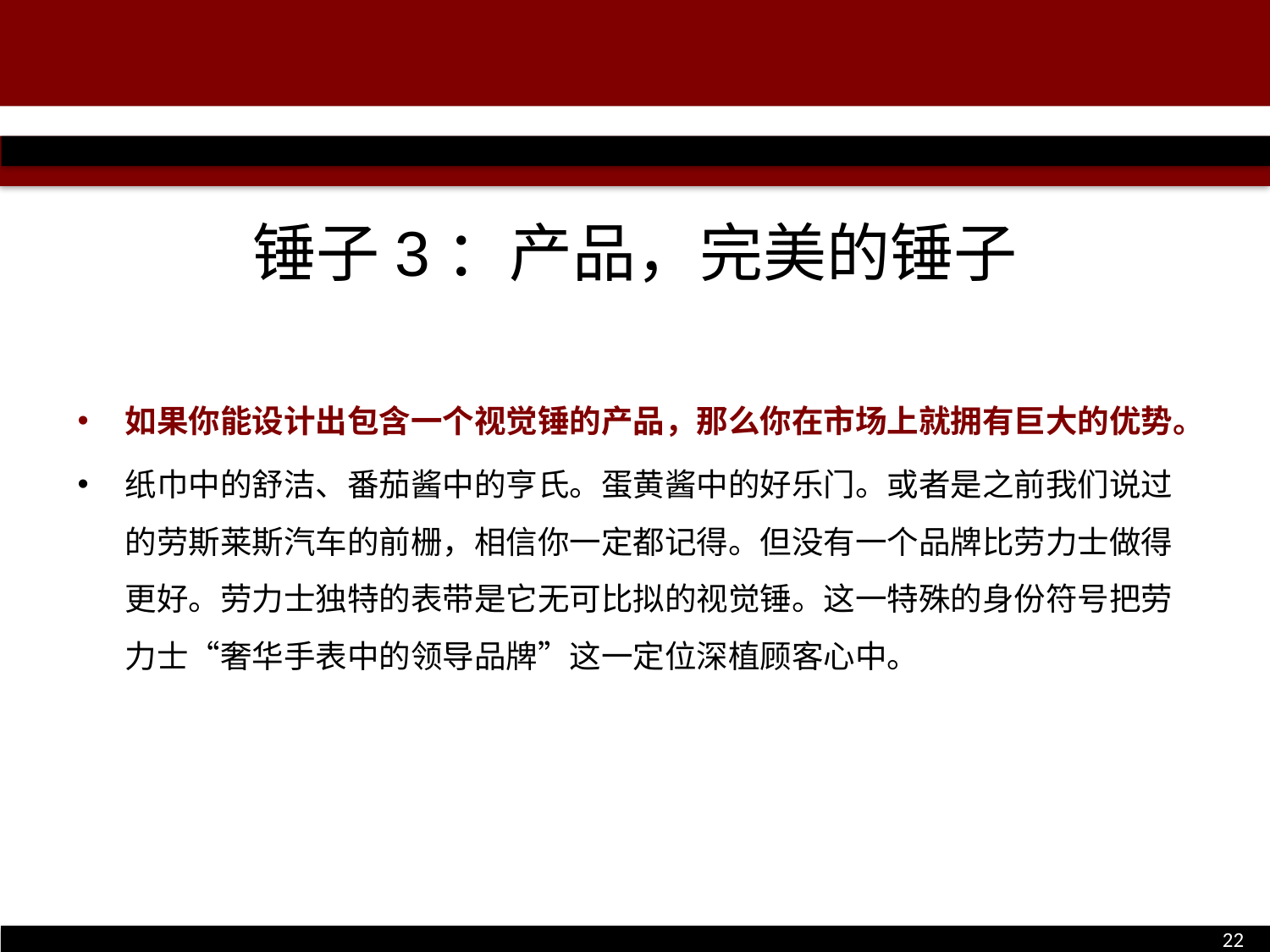

# 锤子3：产品，完美的锤子
如果你能设计出包含一个视觉锤的产品，那么你在市场上就拥有巨大的优势。
纸巾中的舒洁、番茄酱中的亨氏。蛋黄酱中的好乐门。或者是之前我们说过的劳斯莱斯汽车的前栅，相信你一定都记得。但没有一个品牌比劳力士做得更好。劳力士独特的表带是它无可比拟的视觉锤。这一特殊的身份符号把劳力士“奢华手表中的领导品牌”这一定位深植顾客心中。